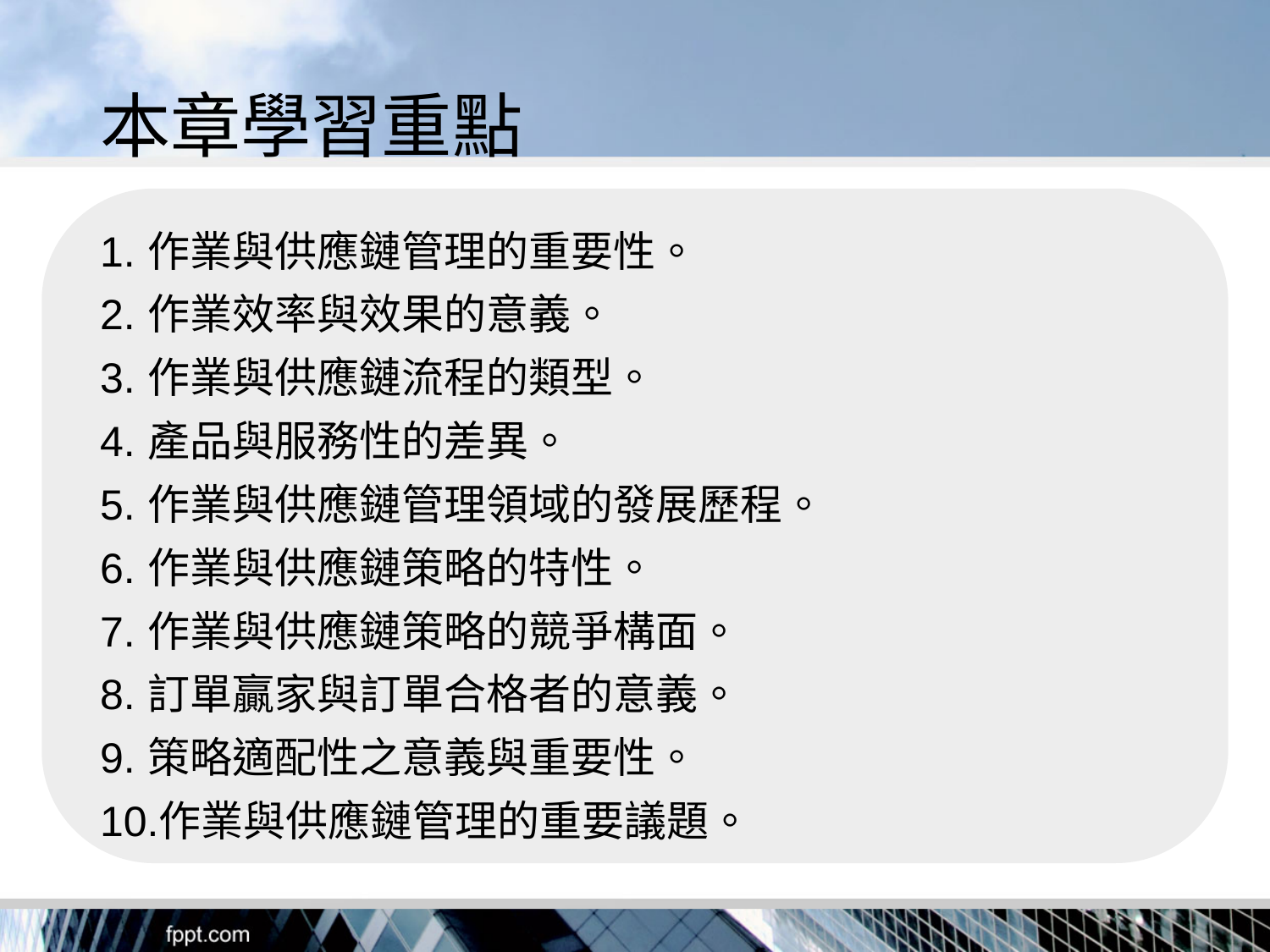

# 本章學習重點

作業與供應鏈管理的重要性。
作業效率與效果的意義。
作業與供應鏈流程的類型。
產品與服務性的差異。
作業與供應鏈管理領域的發展歷程。
作業與供應鏈策略的特性。
作業與供應鏈策略的競爭構面。
訂單贏家與訂單合格者的意義。
策略適配性之意義與重要性。
作業與供應鏈管理的重要議題。